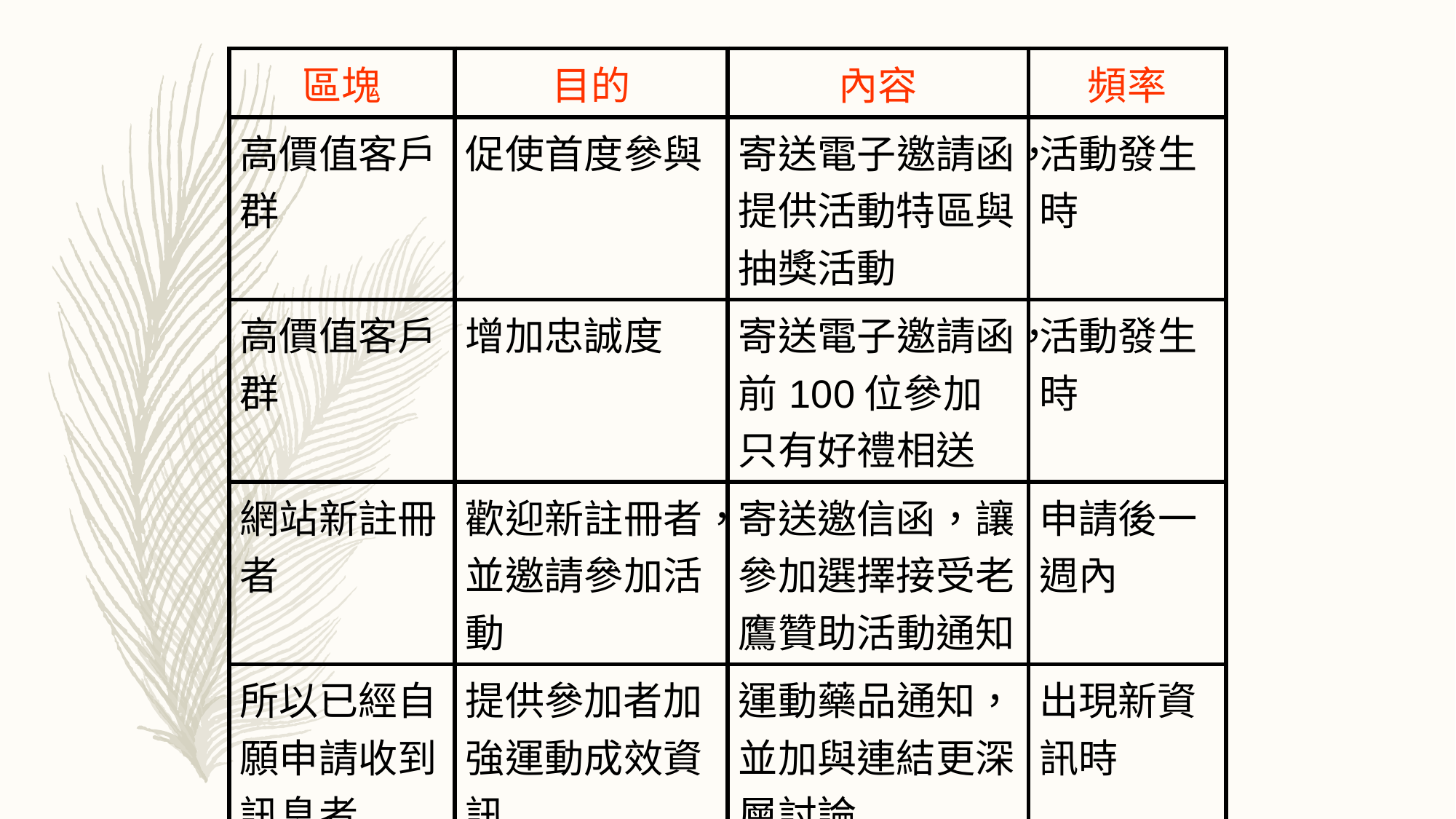

| 區塊 | 目的 | 內容 | 頻率 |
| --- | --- | --- | --- |
| 高價值客戶群 | 促使首度參與 | 寄送電子邀請函，提供活動特區與抽獎活動 | 活動發生時 |
| 高價值客戶群 | 增加忠誠度 | 寄送電子邀請函，前100位參加只有好禮相送 | 活動發生時 |
| 網站新註冊者 | 歡迎新註冊者，並邀請參加活動 | 寄送邀信函，讓參加選擇接受老鷹贊助活動通知 | 申請後一週內 |
| 所以已經自願申請收到訊息者 | 提供參加者加強運動成效資訊 | 運動藥品通知，並加與連結更深層討論 | 出現新資訊時 |